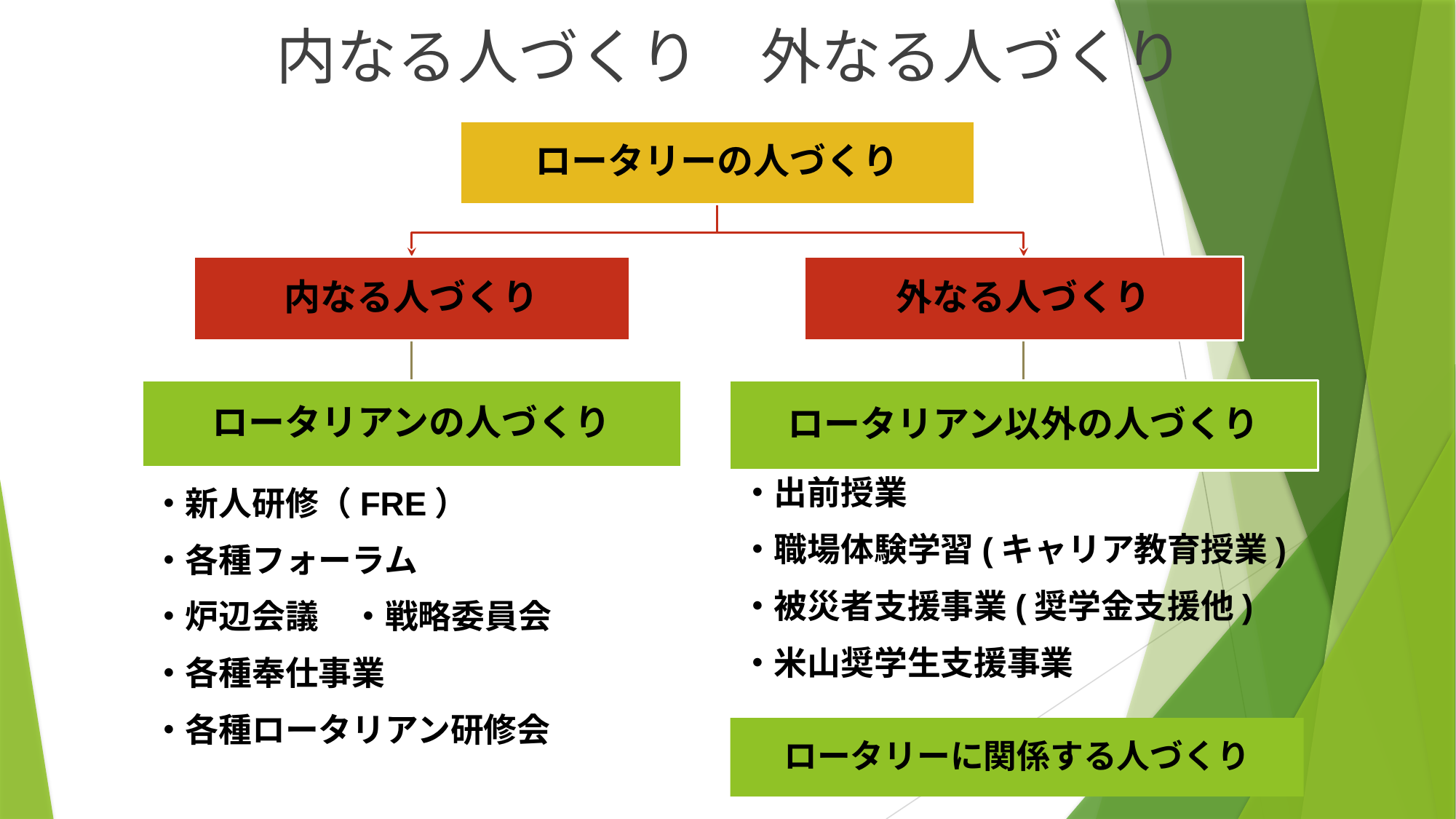

内なる人づくり　外なる人づくり
ロータリーの人づくり
外なる人づくり
ロータリアン以外の人づくり
内なる人づくり
ロータリアンの人づくり
・出前授業
・職場体験学習(キャリア教育授業)
・被災者支援事業(奨学金支援他)
・米山奨学生支援事業
・新人研修（FRE）
・各種フォーラム
・炉辺会議　・戦略委員会
・各種奉仕事業
・各種ロータリアン研修会
ロータリーに関係する人づくり